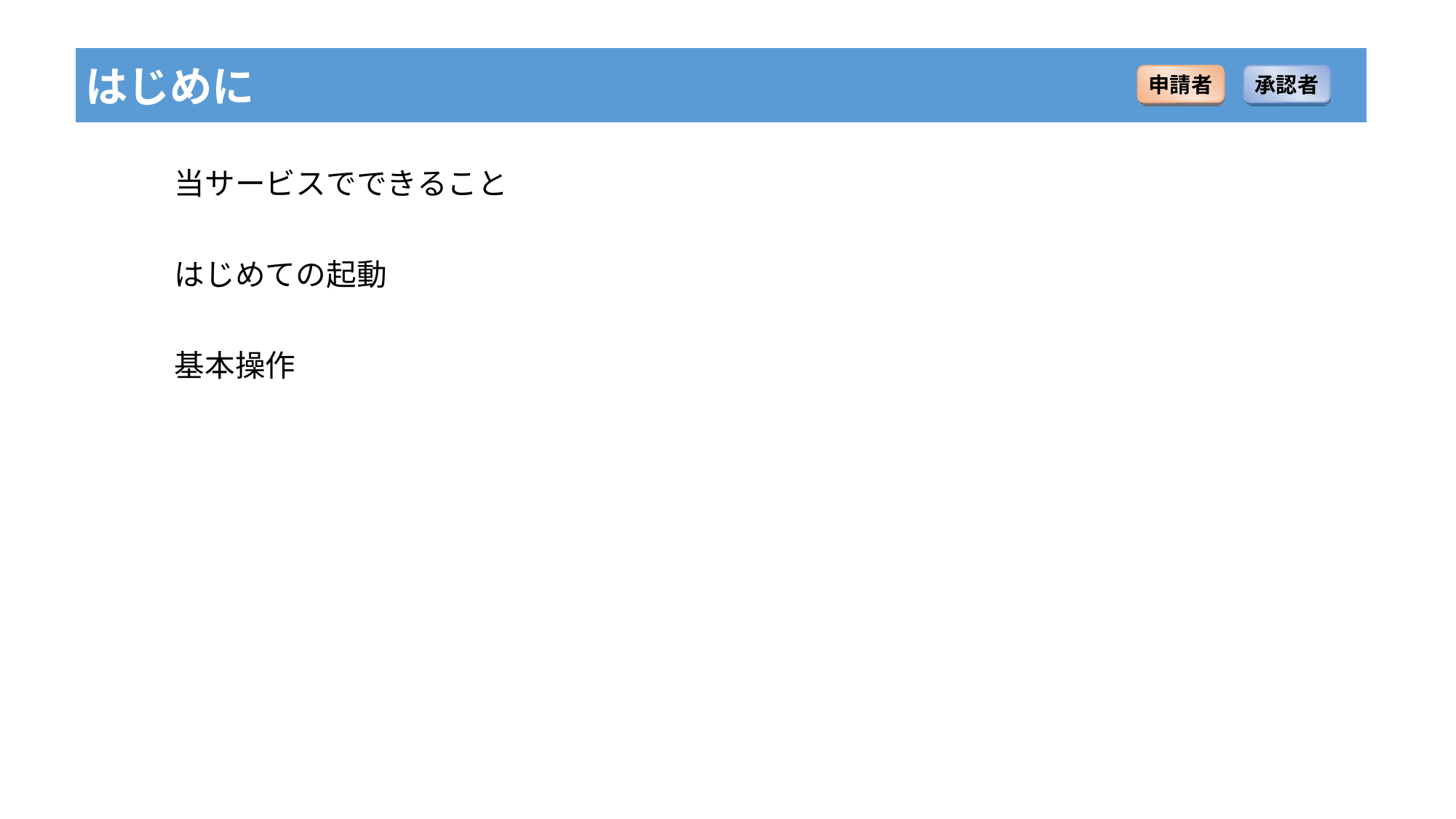

はじめに
申請者
承認者
当サービスでできること

はじめての起動

基本操作